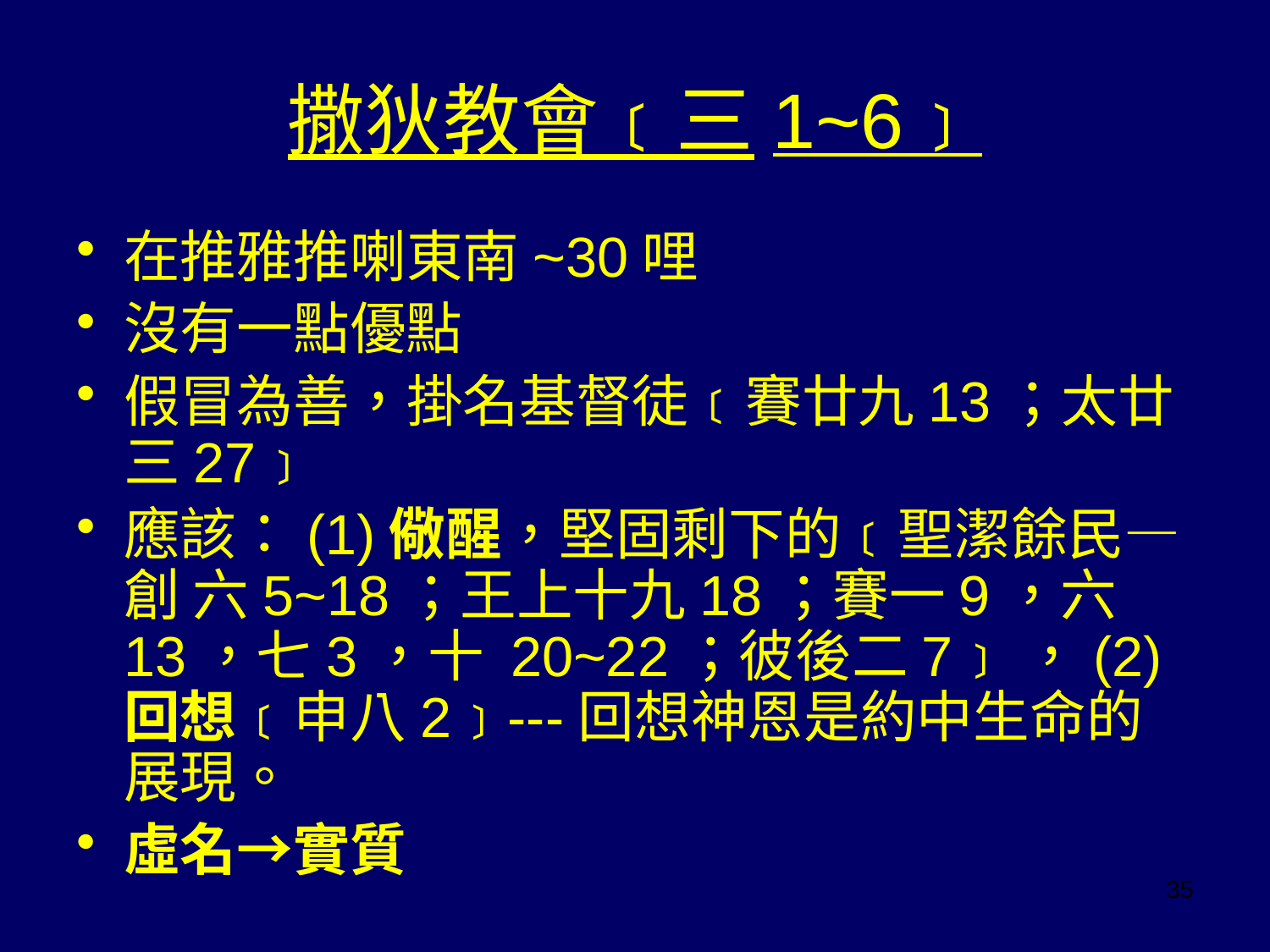

# 撒狄教會﹝三1~6﹞
在推雅推喇東南~30哩
沒有一點優點
假冒為善，掛名基督徒﹝賽廿九13；太廿三27﹞
應該：(1)儆醒，堅固剩下的﹝聖潔餘民—創 六5~18；王上十九18；賽一9，六13，七3，十 20~22；彼後二7﹞，(2)回想﹝申八2﹞---回想神恩是約中生命的展現。
虛名→實質
35